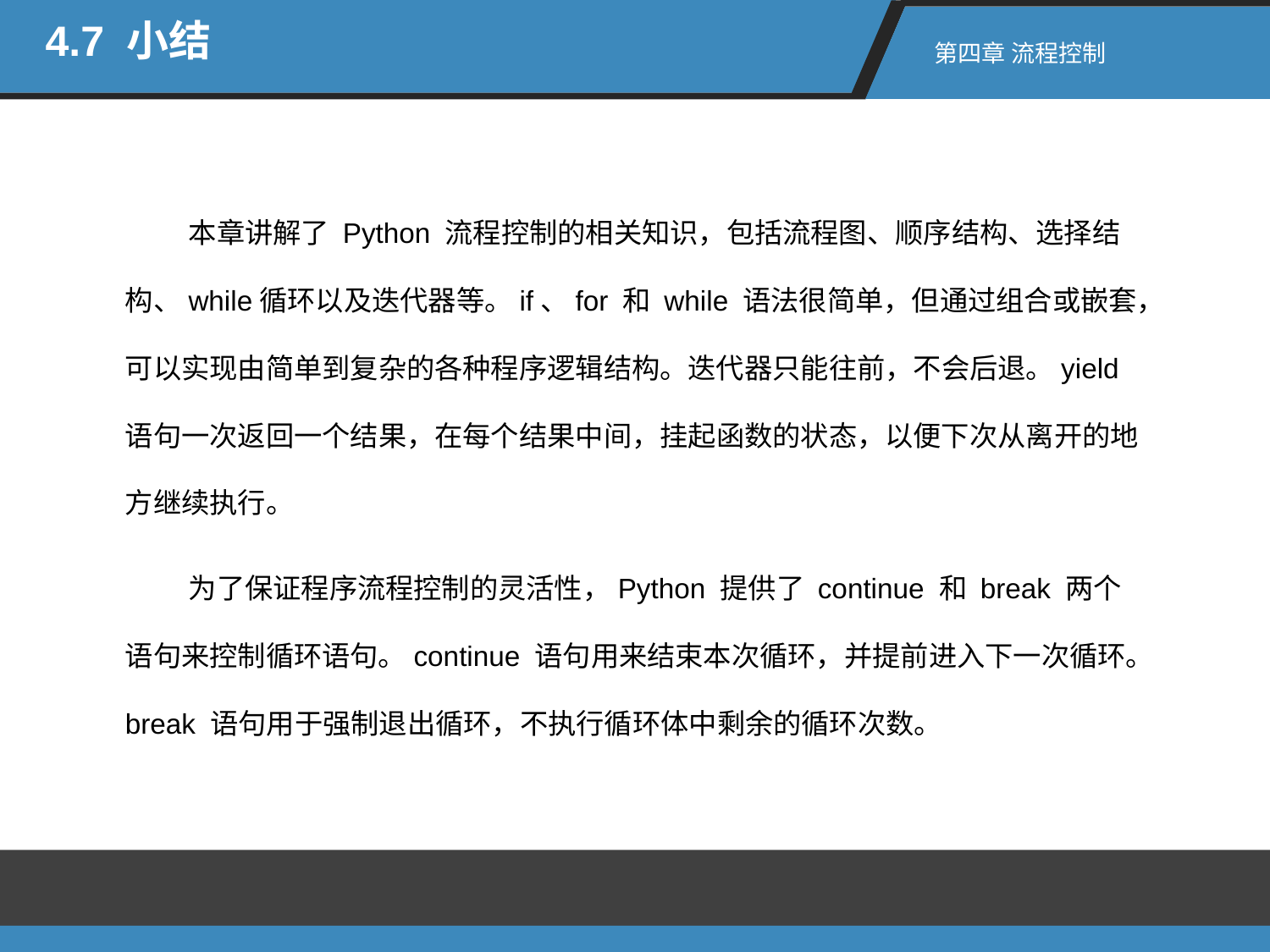

4.7 小结
第四章 流程控制
本章讲解了 Python 流程控制的相关知识，包括流程图、顺序结构、选择结构、while循环以及迭代器等。if、for 和 while 语法很简单，但通过组合或嵌套，可以实现由简单到复杂的各种程序逻辑结构。迭代器只能往前，不会后退。yield 语句一次返回一个结果，在每个结果中间，挂起函数的状态，以便下次从离开的地方继续执行。
为了保证程序流程控制的灵活性，Python 提供了 continue 和 break 两个语句来控制循环语句。continue 语句用来结束本次循环，并提前进入下一次循环。break 语句用于强制退出循环，不执行循环体中剩余的循环次数。